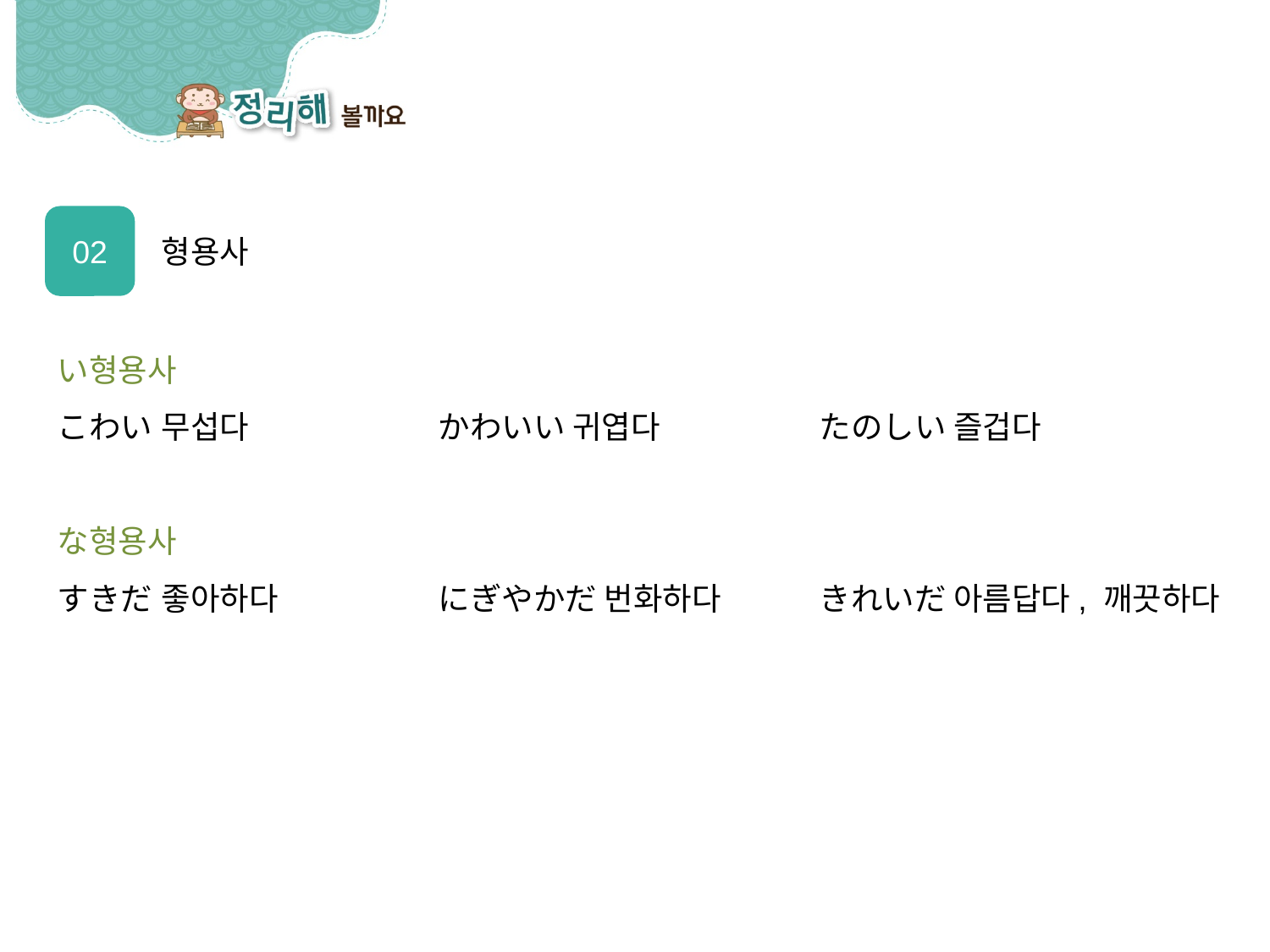

02
형용사
い형용사
こわい 무섭다 		かわいい 귀엽다 		たのしい 즐겁다

な형용사
すきだ 좋아하다 		にぎやかだ 번화하다 	きれいだ 아름답다, 깨끗하다